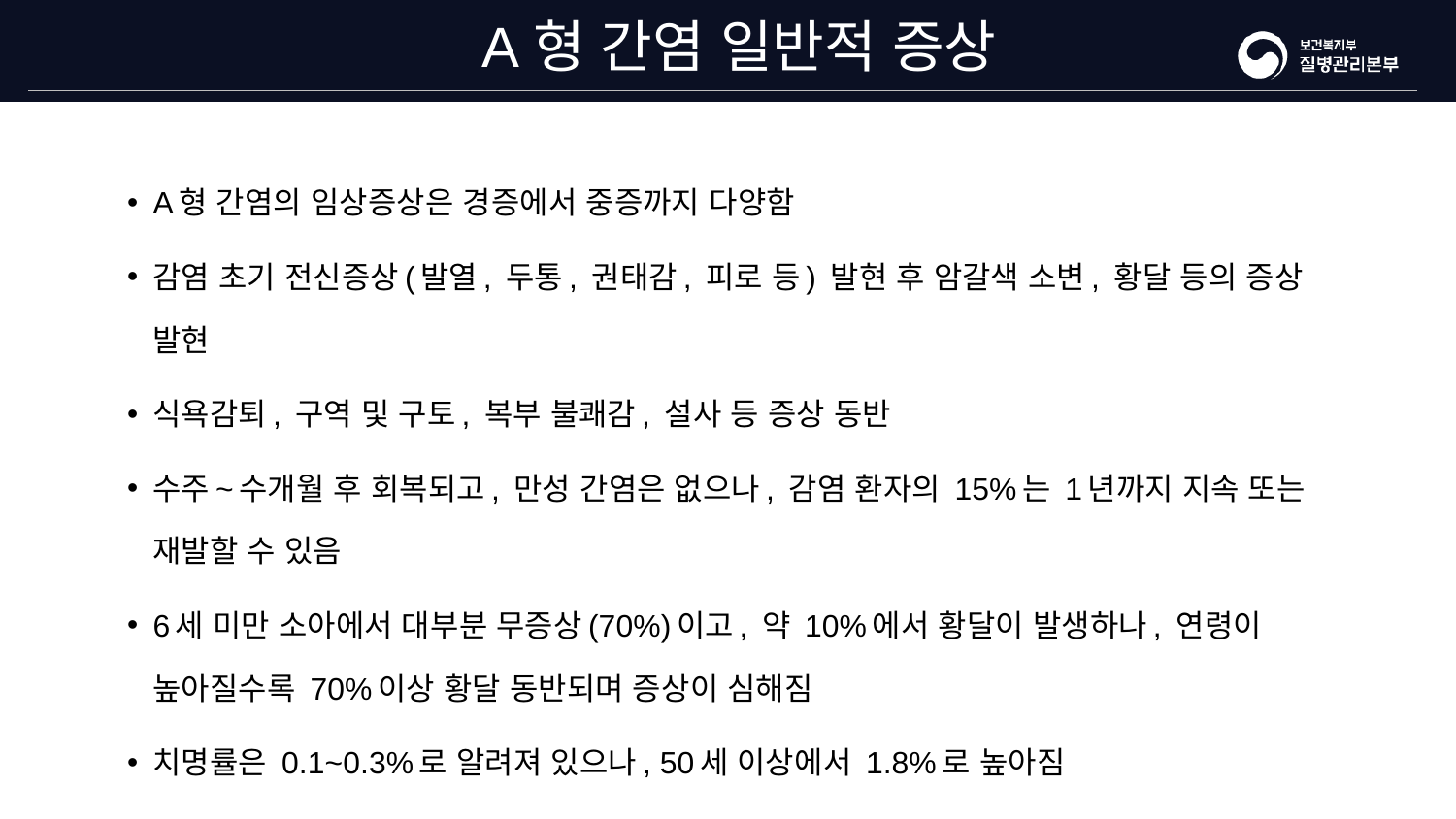

# A형 간염 일반적 증상
A형 간염의 임상증상은 경증에서 중증까지 다양함
감염 초기 전신증상(발열, 두통, 권태감, 피로 등) 발현 후 암갈색 소변, 황달 등의 증상 발현
식욕감퇴, 구역 및 구토, 복부 불쾌감, 설사 등 증상 동반
수주~수개월 후 회복되고, 만성 간염은 없으나, 감염 환자의 15%는 1년까지 지속 또는 재발할 수 있음
6세 미만 소아에서 대부분 무증상(70%)이고, 약 10%에서 황달이 발생하나, 연령이 높아질수록 70%이상 황달 동반되며 증상이 심해짐
치명률은 0.1~0.3%로 알려져 있으나, 50세 이상에서 1.8%로 높아짐